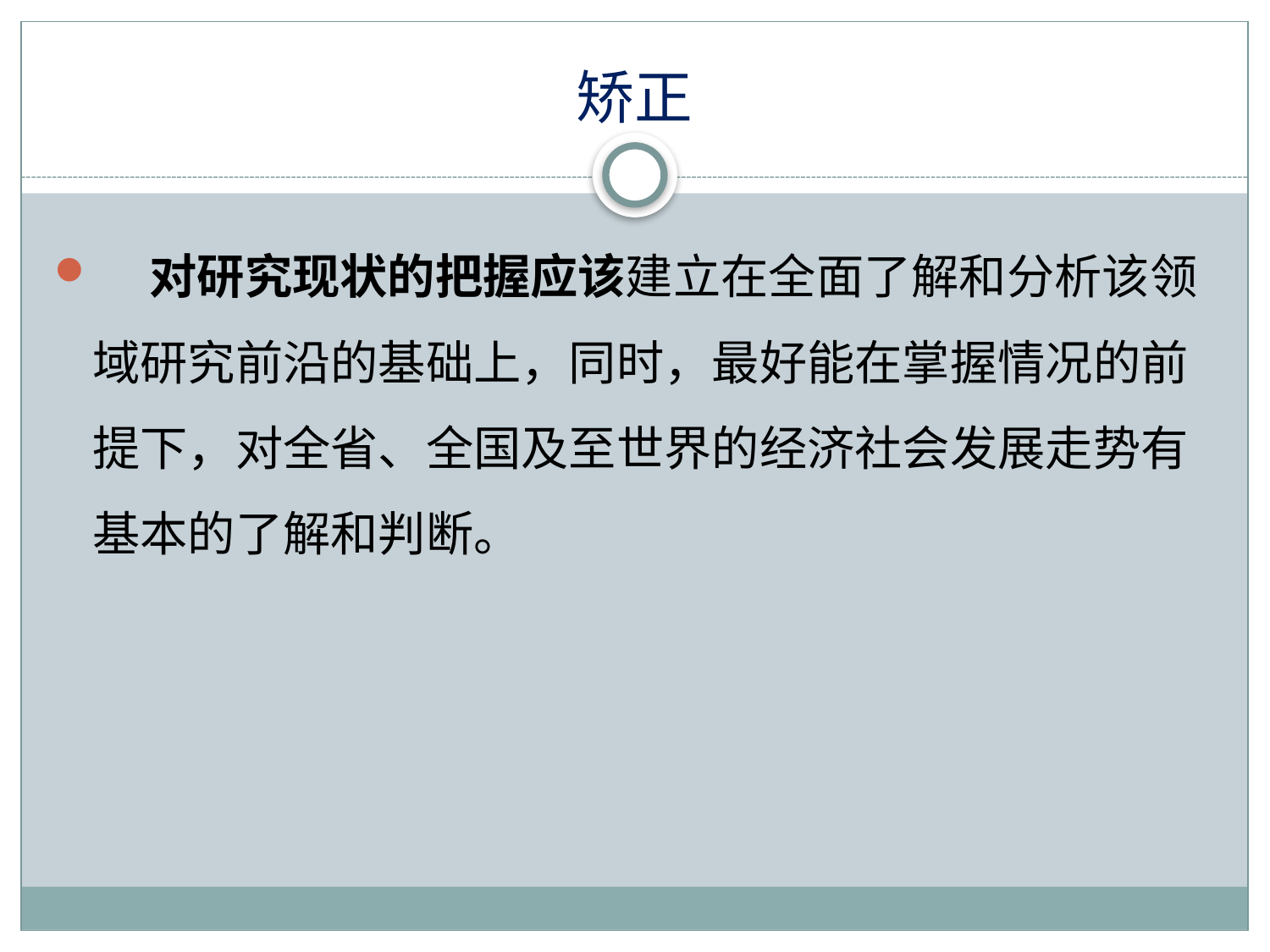

# 矫正
    对研究现状的把握应该建立在全面了解和分析该领域研究前沿的基础上，同时，最好能在掌握情况的前提下，对全省、全国及至世界的经济社会发展走势有基本的了解和判断。